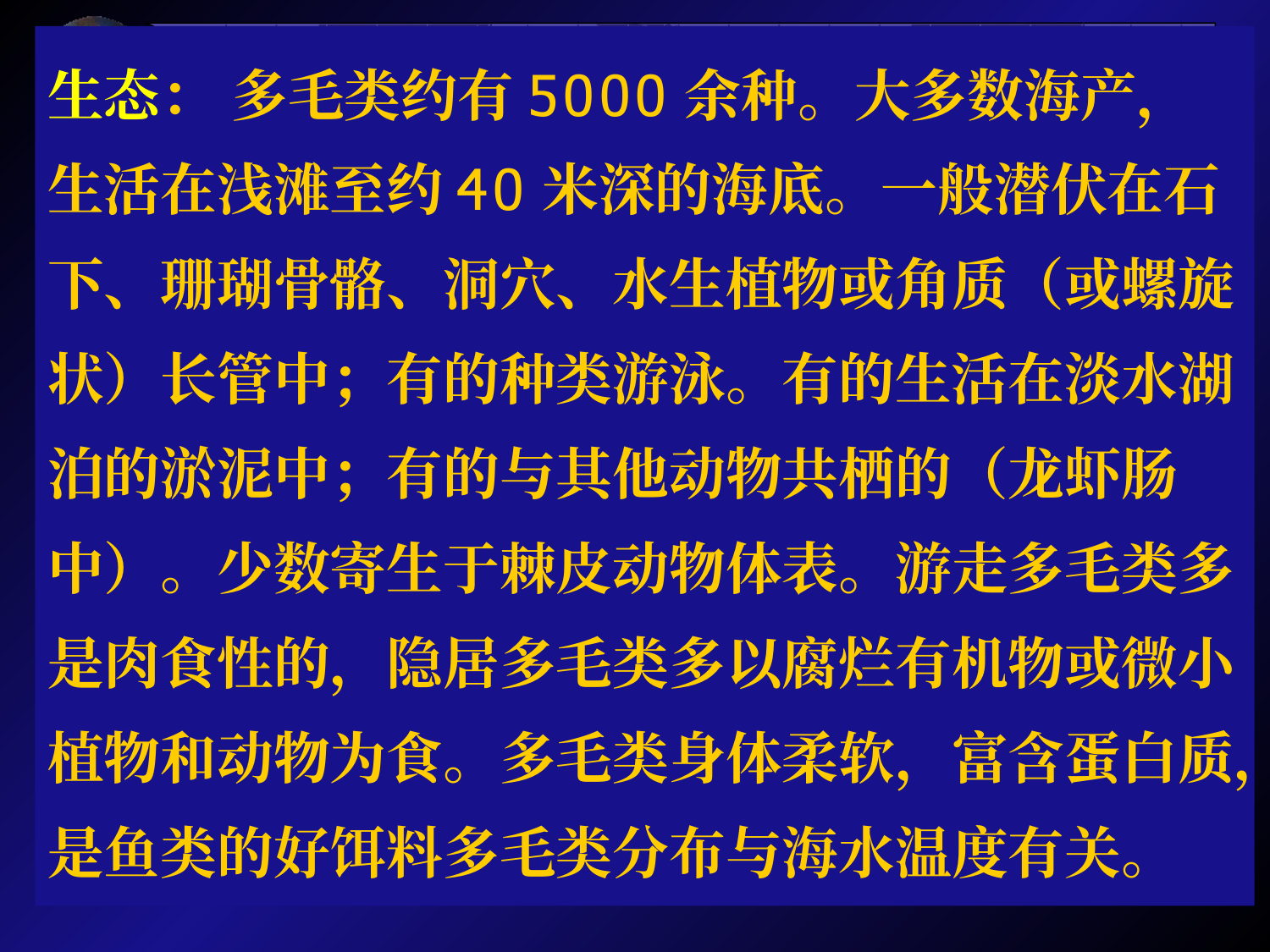

生态： 多毛类约有5000余种。大多数海产，生活在浅滩至约40米深的海底。一般潜伏在石下、珊瑚骨骼、洞穴、水生植物或角质（或螺旋状）长管中；有的种类游泳。有的生活在淡水湖泊的淤泥中；有的与其他动物共栖的（龙虾肠中）。少数寄生于棘皮动物体表。游走多毛类多是肉食性的，隐居多毛类多以腐烂有机物或微小植物和动物为食。多毛类身体柔软，富含蛋白质，是鱼类的好饵料多毛类分布与海水温度有关。